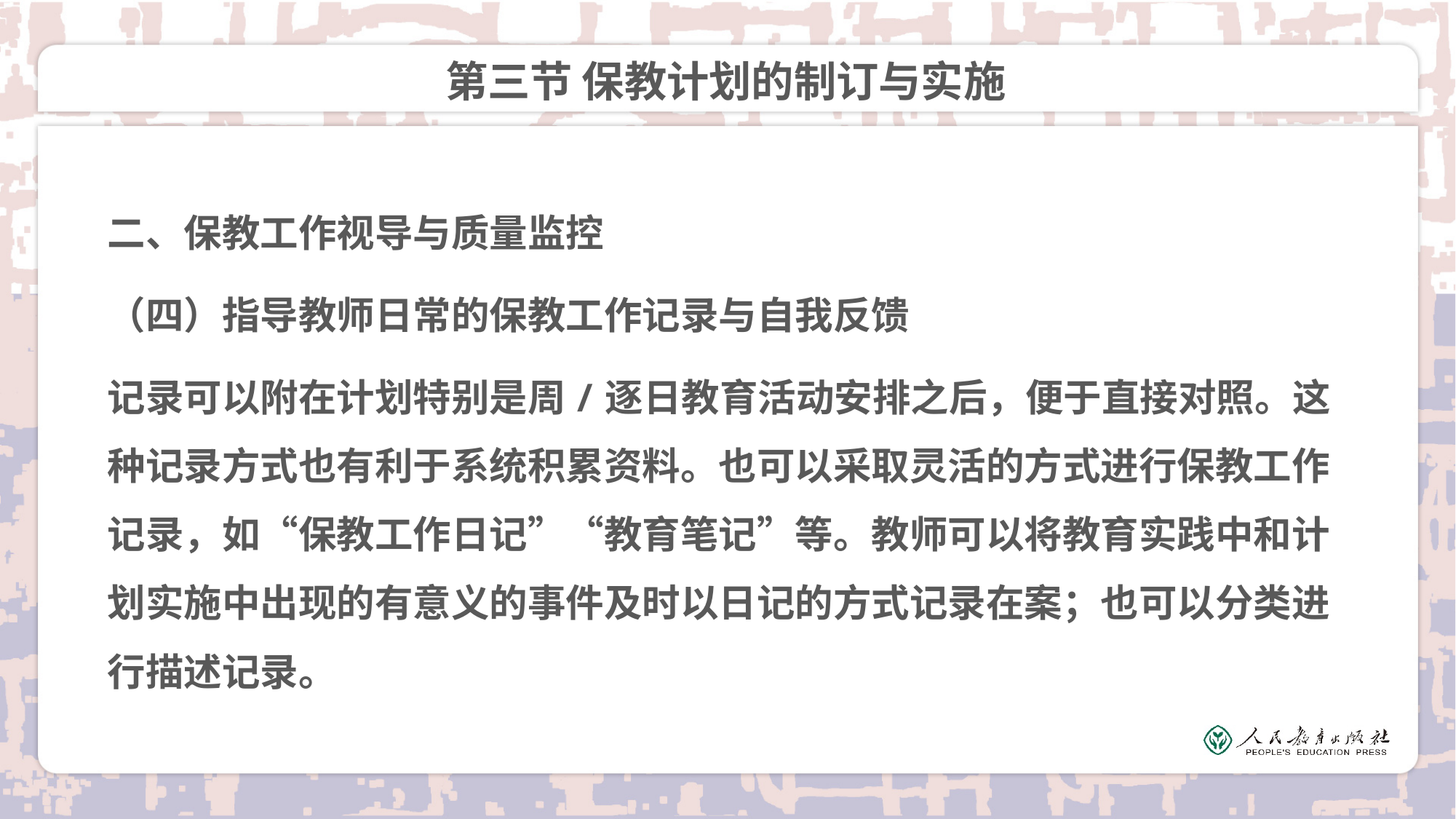

# 第三节 保教计划的制订与实施
二、保教工作视导与质量监控
（四）指导教师日常的保教工作记录与自我反馈
记录可以附在计划特别是周/逐日教育活动安排之后，便于直接对照。这种记录方式也有利于系统积累资料。也可以采取灵活的方式进行保教工作记录，如“保教工作日记”“教育笔记”等。教师可以将教育实践中和计划实施中出现的有意义的事件及时以日记的方式记录在案；也可以分类进行描述记录。